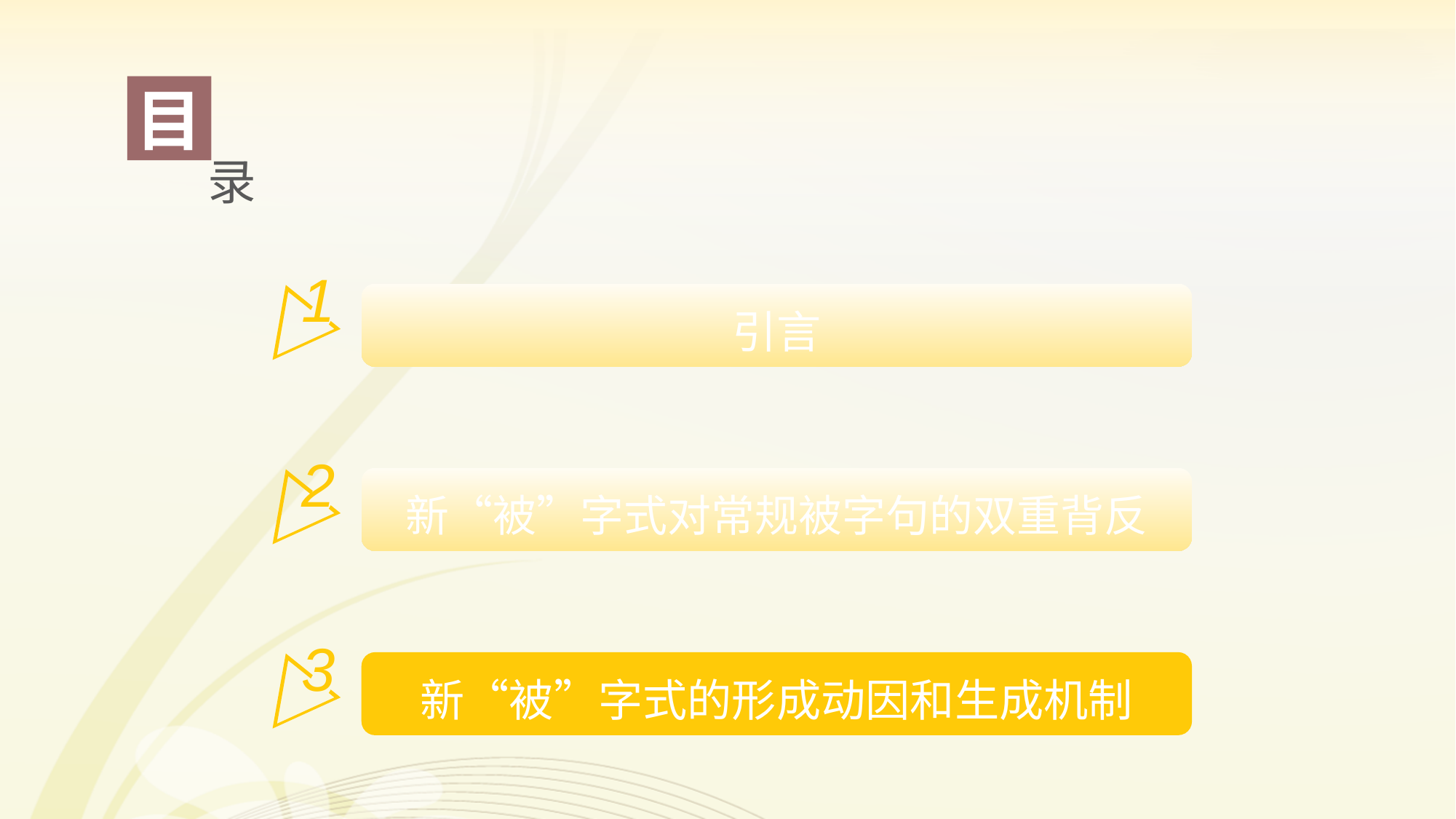

目
录
1

引言
2

新“被”字式对常规被字句的双重背反
3

新“被”字式的形成动因和生成机制